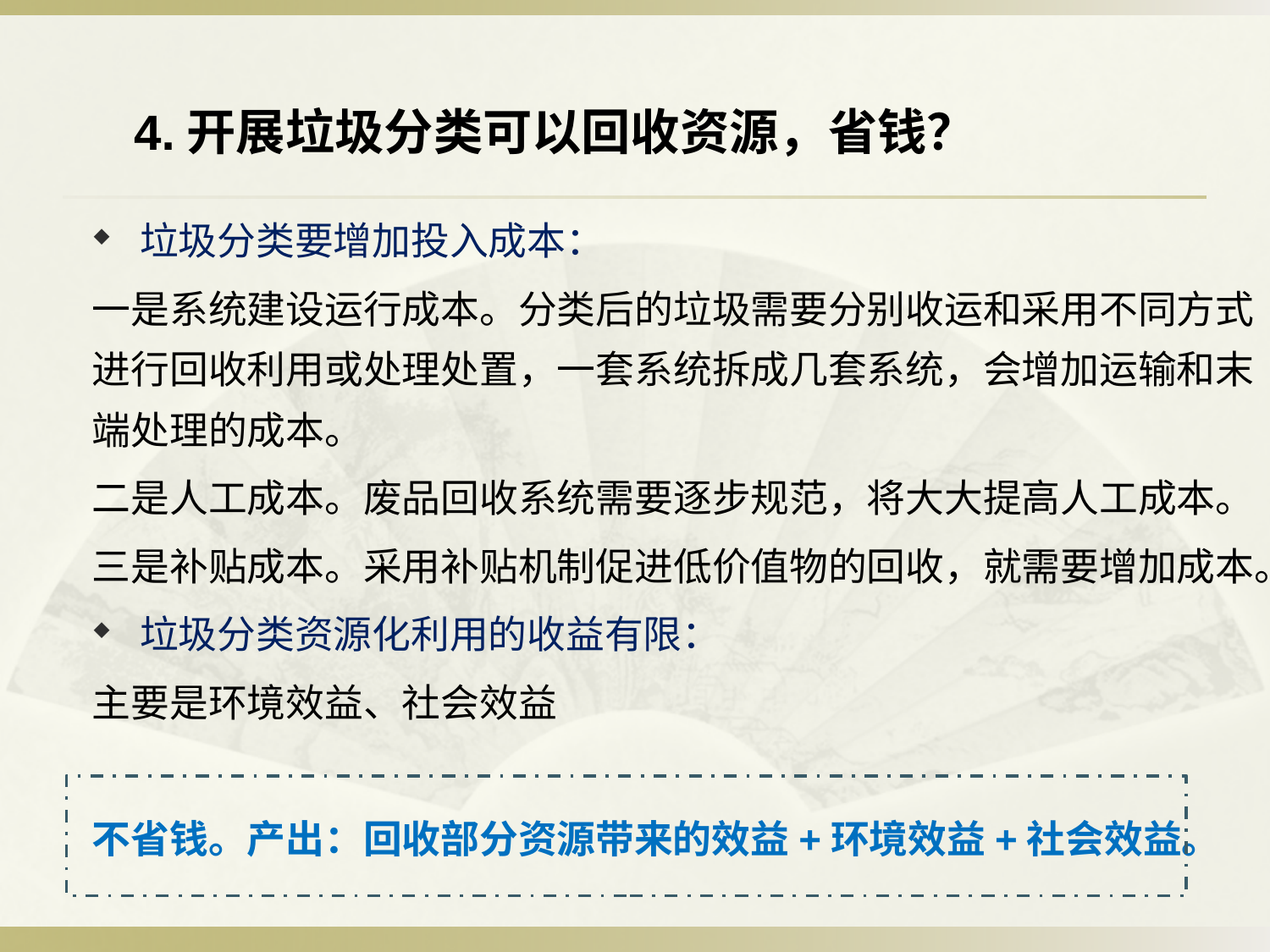

# 4.开展垃圾分类可以回收资源，省钱？
垃圾分类要增加投入成本：
一是系统建设运行成本。分类后的垃圾需要分别收运和采用不同方式进行回收利用或处理处置，一套系统拆成几套系统，会增加运输和末端处理的成本。
二是人工成本。废品回收系统需要逐步规范，将大大提高人工成本。
三是补贴成本。采用补贴机制促进低价值物的回收，就需要增加成本。
垃圾分类资源化利用的收益有限：
主要是环境效益、社会效益

不省钱。产出：回收部分资源带来的效益+环境效益+社会效益。